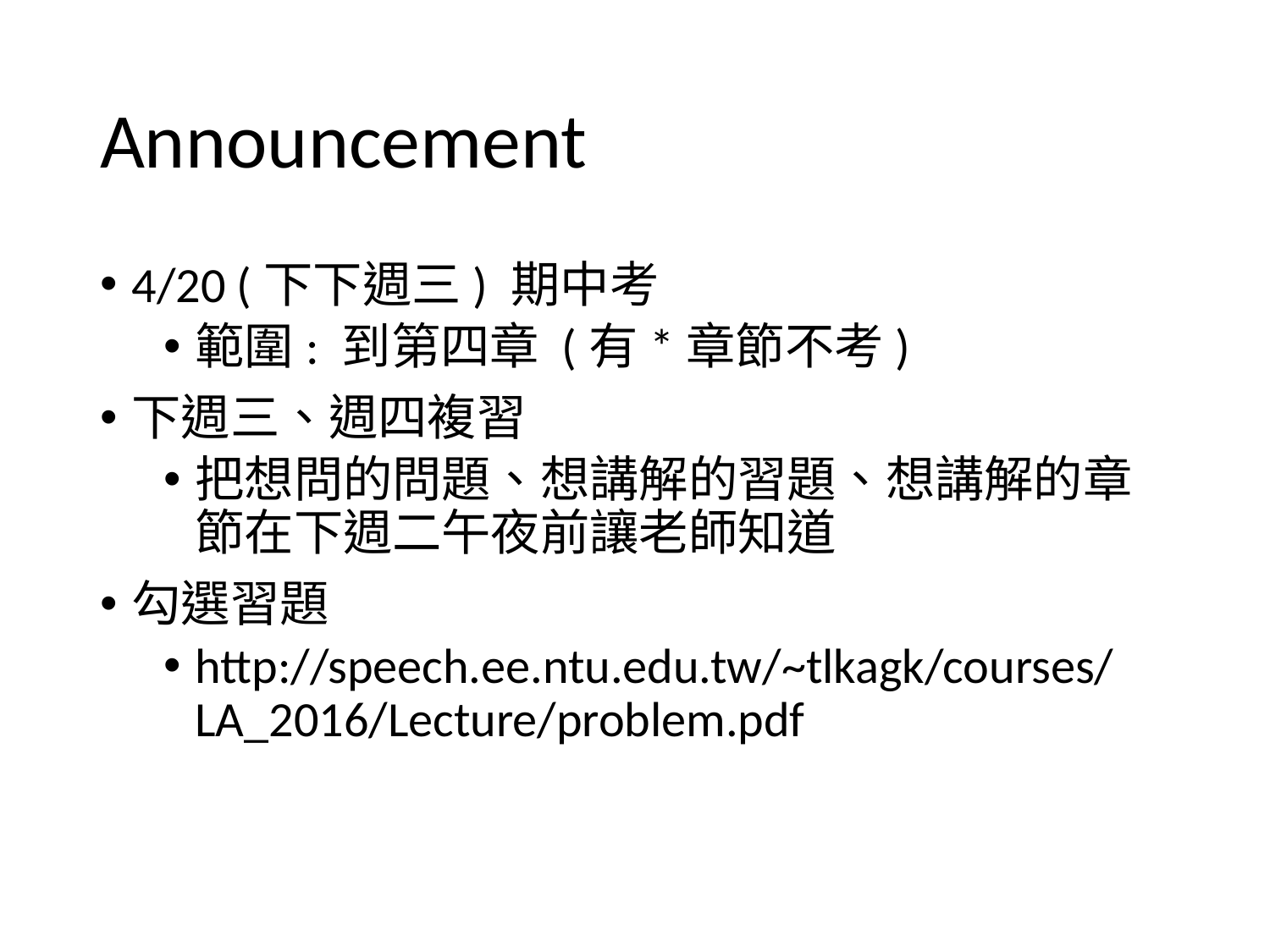

# Announcement
4/20 (下下週三) 期中考
範圍: 到第四章 (有*章節不考)
下週三、週四複習
把想問的問題、想講解的習題、想講解的章節在下週二午夜前讓老師知道
勾選習題
http://speech.ee.ntu.edu.tw/~tlkagk/courses/LA_2016/Lecture/problem.pdf